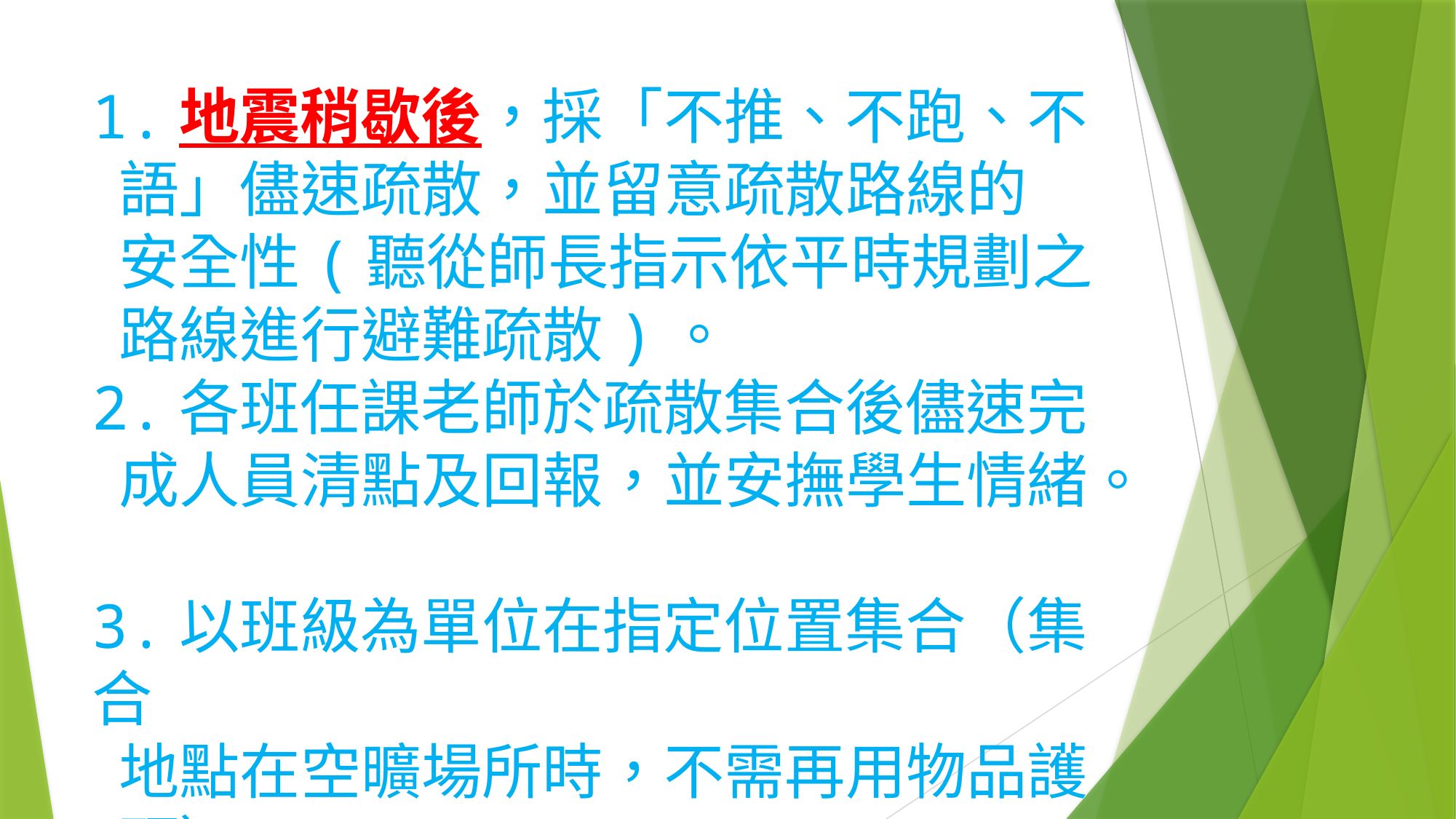

# 1.地震稍歇後，採「不推、不跑、不 語」儘速疏散，並留意疏散路線的 安全性(聽從師長指示依平時規劃之 路線進行避難疏散)。 2.各班任課老師於疏散集合後儘速完 成人員清點及回報，並安撫學生情緒。 3.以班級為單位在指定位置集合（集合 地點在空曠場所時，不需再用物品護 頭）。